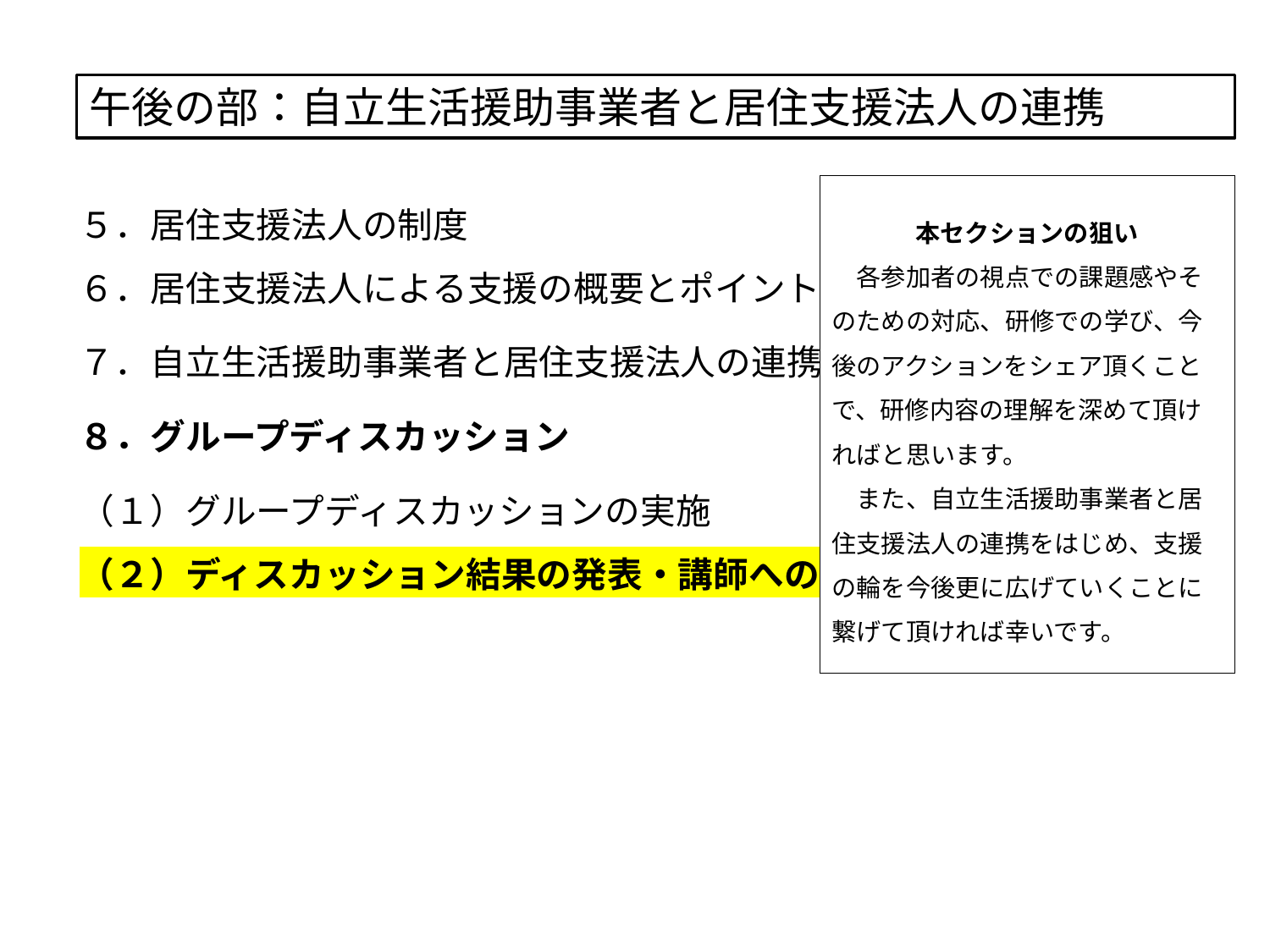

午後の部：自立生活援助事業者と居住支援法人の連携
５．居住支援法人の制度
６．居住支援法人による支援の概要とポイント
７．自立生活援助事業者と居住支援法人の連携
８．グループディスカッション
（１）グループディスカッションの実施
（２）ディスカッション結果の発表・講師への質問

本セクションの狙い
　各参加者の視点での課題感やそのための対応、研修での学び、今後のアクションをシェア頂くことで、研修内容の理解を深めて頂ければと思います。
　また、自立生活援助事業者と居住支援法人の連携をはじめ、支援の輪を今後更に広げていくことに繋げて頂ければ幸いです。